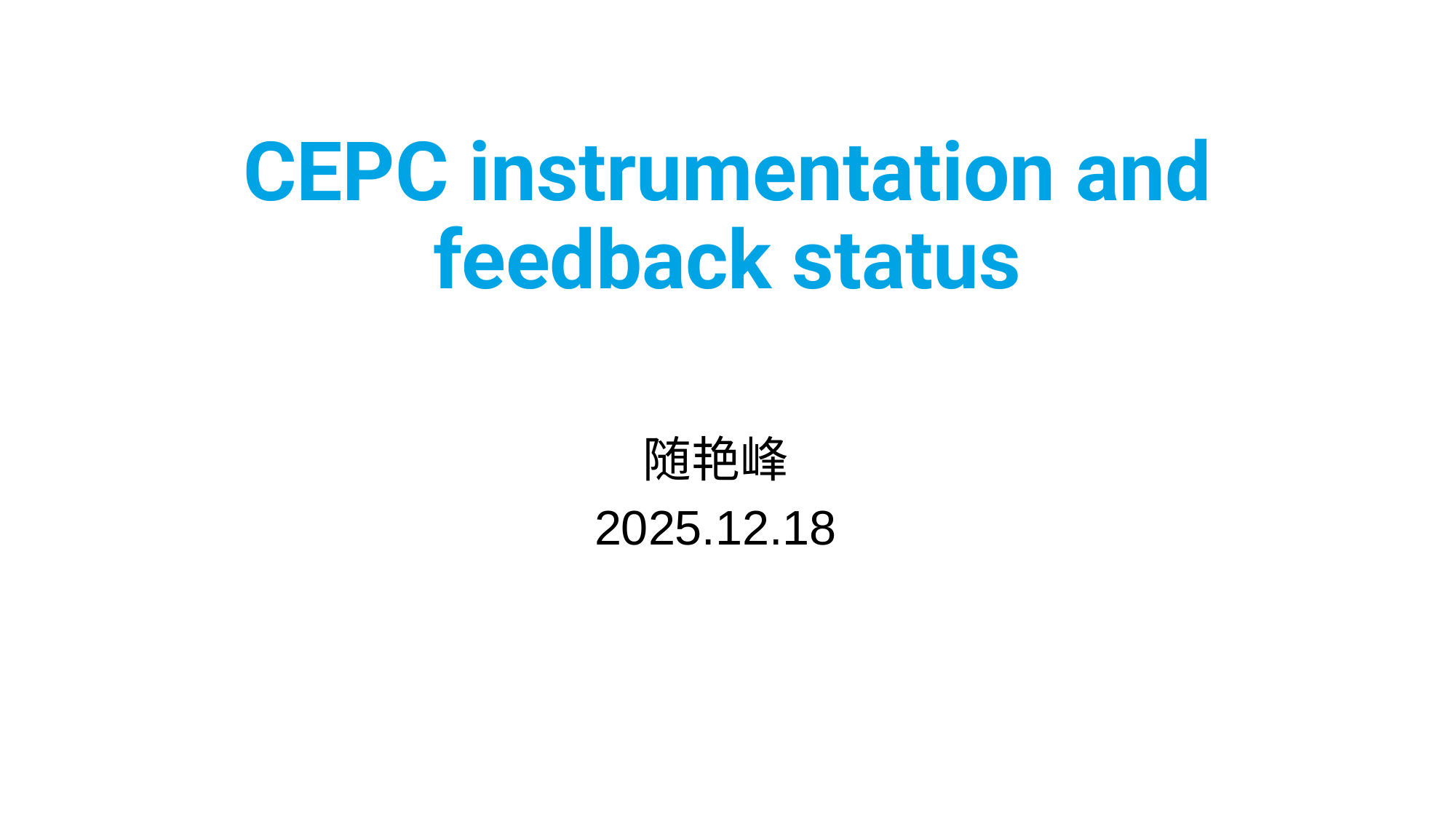

# CEPC instrumentation and feedback status
随艳峰
2025.12.18